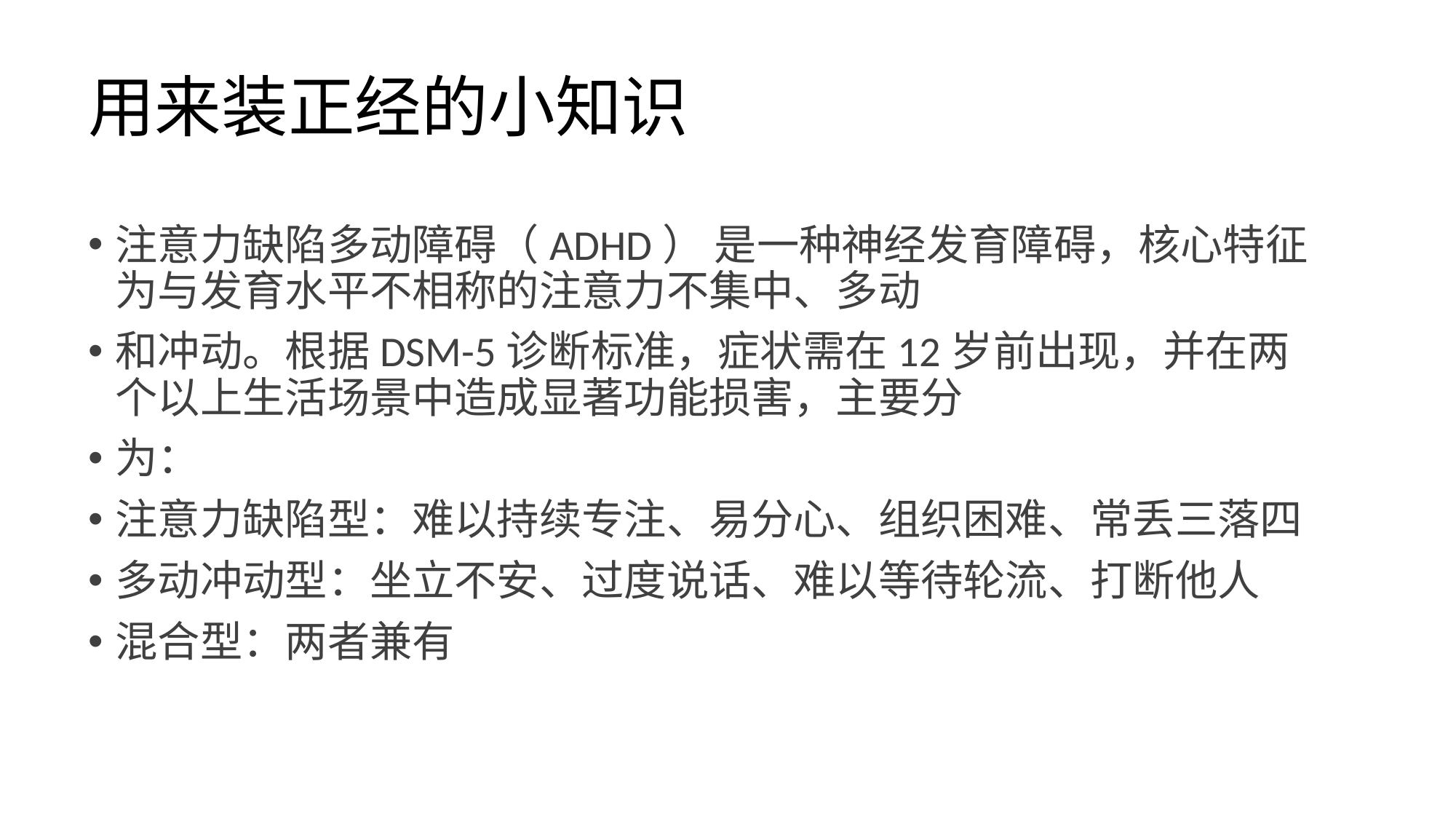

# 用来装正经的小知识
注意力缺陷多动障碍（ADHD） 是一种神经发育障碍，核心特征为与发育水平不相称的注意力不集中、多动
和冲动。根据DSM-5诊断标准，症状需在12岁前出现，并在两个以上生活场景中造成显著功能损害，主要分
为：
注意力缺陷型：难以持续专注、易分心、组织困难、常丢三落四
多动冲动型：坐立不安、过度说话、难以等待轮流、打断他人
混合型：两者兼有